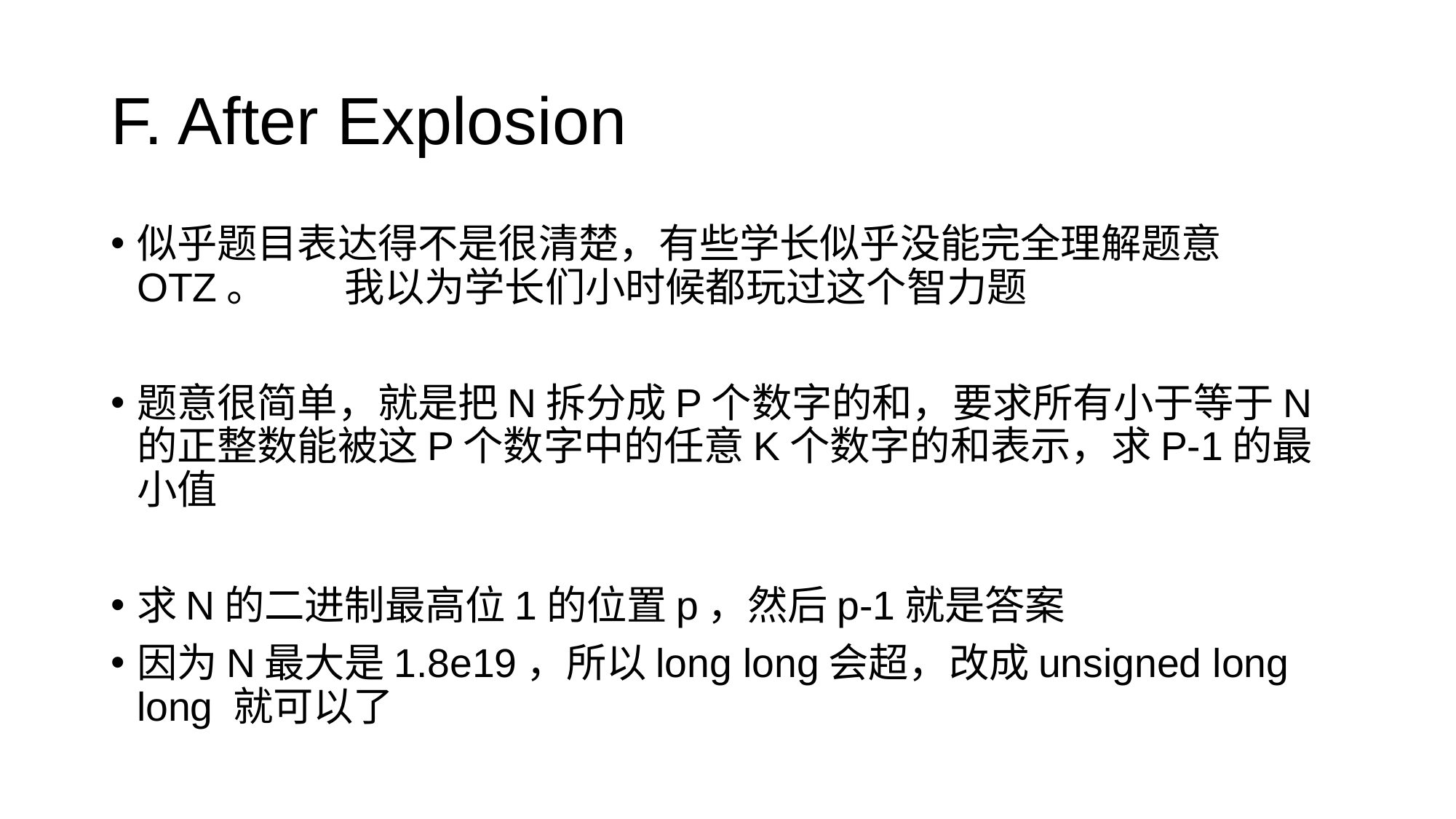

# F. After Explosion
似乎题目表达得不是很清楚，有些学长似乎没能完全理解题意OTZ。	我以为学长们小时候都玩过这个智力题

题意很简单，就是把N拆分成P个数字的和，要求所有小于等于N的正整数能被这P个数字中的任意K个数字的和表示，求P-1的最小值

求N的二进制最高位1的位置p，然后p-1就是答案
因为N最大是1.8e19，所以long long会超，改成unsigned long  long 就可以了